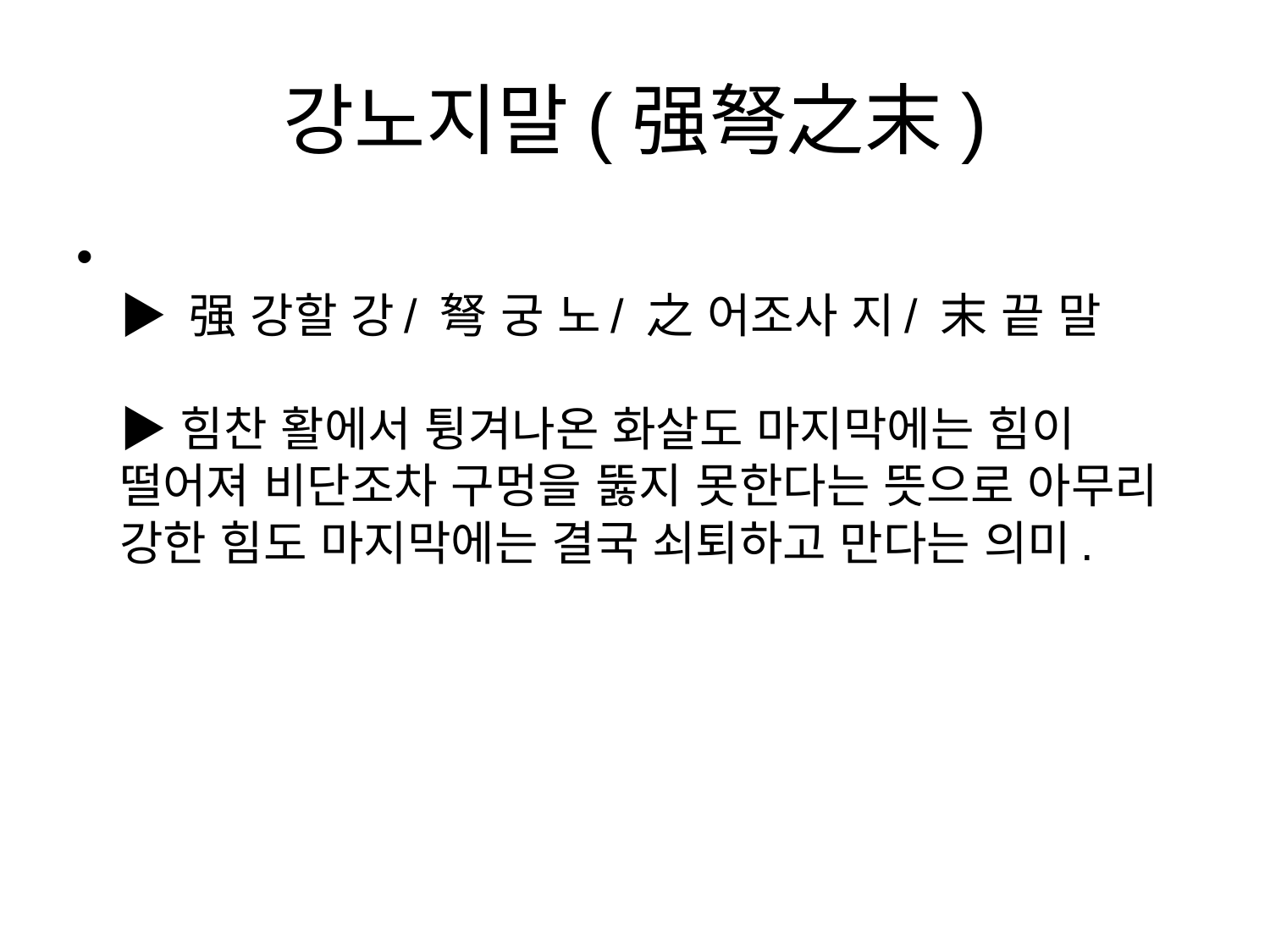

# 강노지말(强弩之末)
▶ 强 강할 강/ 弩 궁 노/ 之 어조사 지/ 末 끝 말
▶ 힘찬 활에서 튕겨나온 화살도 마지막에는 힘이 떨어져 비단조차 구멍을 뚫지 못한다는 뜻으로 아무리 강한 힘도 마지막에는 결국 쇠퇴하고 만다는 의미.